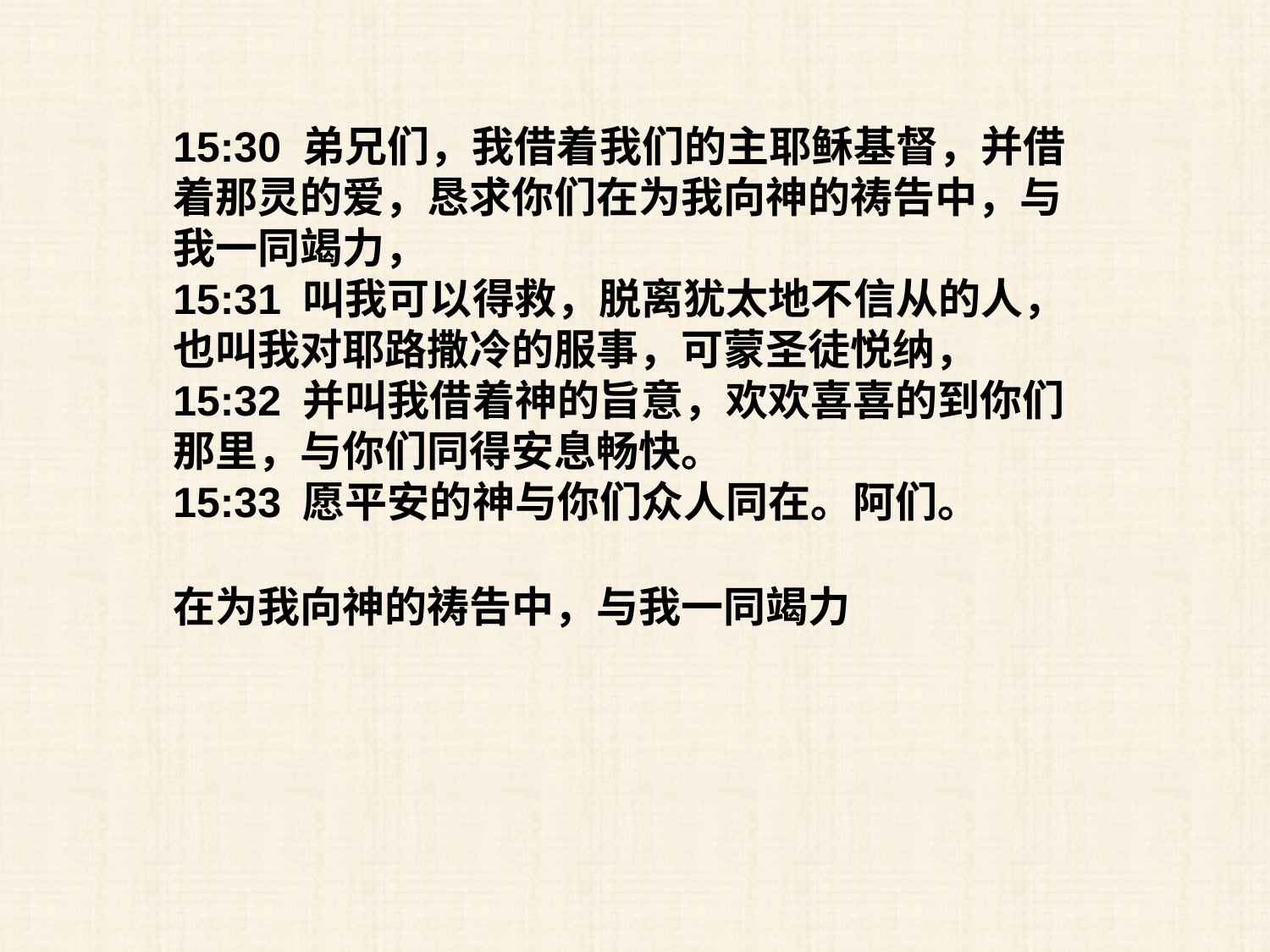

15:30 弟兄们，我借着我们的主耶稣基督，并借着那灵的爱，恳求你们在为我向神的祷告中，与我一同竭力，
15:31 叫我可以得救，脱离犹太地不信从的人，也叫我对耶路撒冷的服事，可蒙圣徒悦纳，
15:32 并叫我借着神的旨意，欢欢喜喜的到你们那里，与你们同得安息畅快。
15:33 愿平安的神与你们众人同在。阿们。
在为我向神的祷告中，与我一同竭力